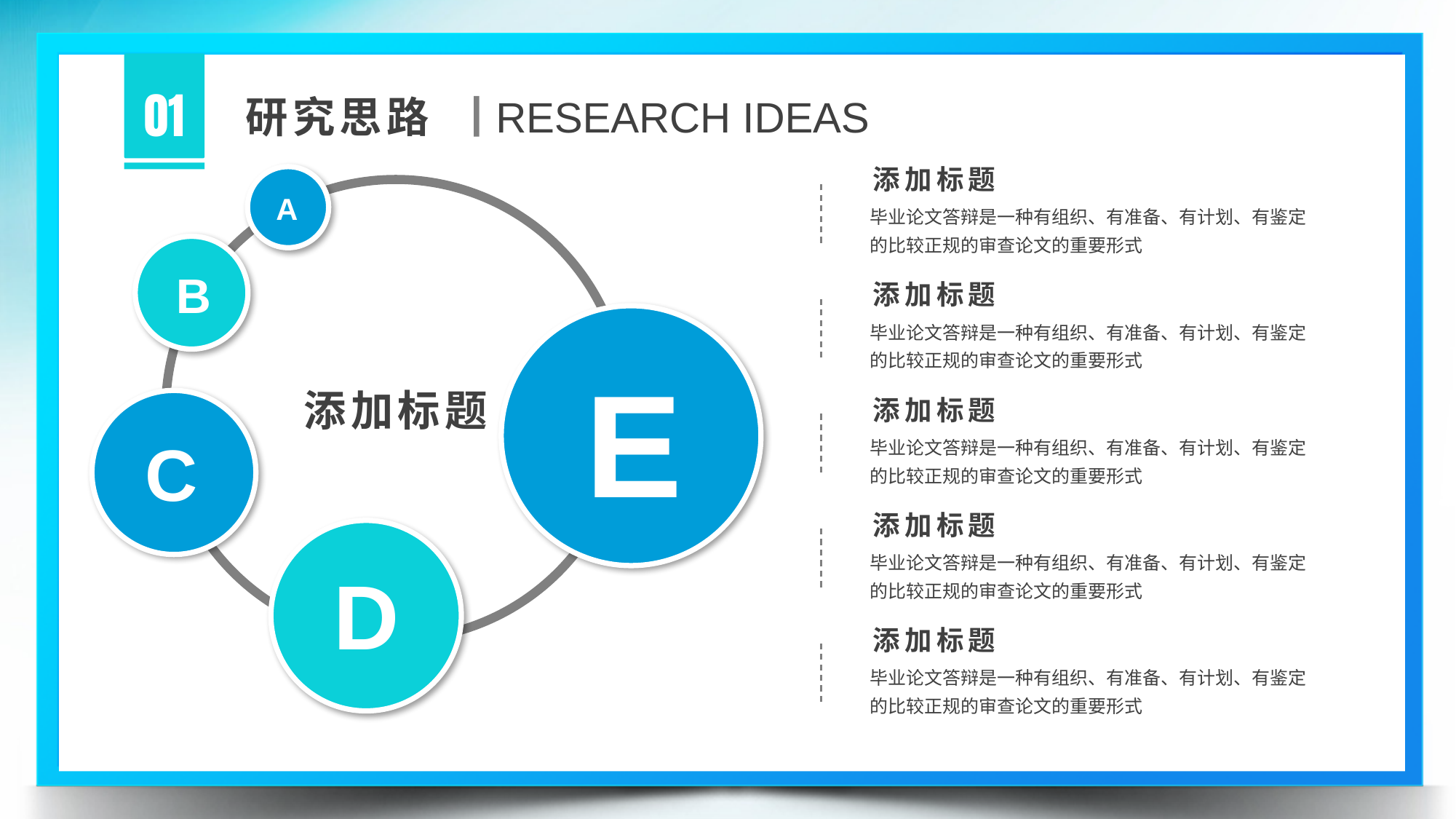

01

研究思路
RESEARCH IDEAS

添加标题
毕业论文答辩是一种有组织、有准备、有计划、有鉴定的比较正规的审查论文的重要形式

A

B
添加标题
毕业论文答辩是一种有组织、有准备、有计划、有鉴定的比较正规的审查论文的重要形式

E
添加标题
添加标题
毕业论文答辩是一种有组织、有准备、有计划、有鉴定的比较正规的审查论文的重要形式

C
添加标题
毕业论文答辩是一种有组织、有准备、有计划、有鉴定的比较正规的审查论文的重要形式

D
添加标题
毕业论文答辩是一种有组织、有准备、有计划、有鉴定的比较正规的审查论文的重要形式